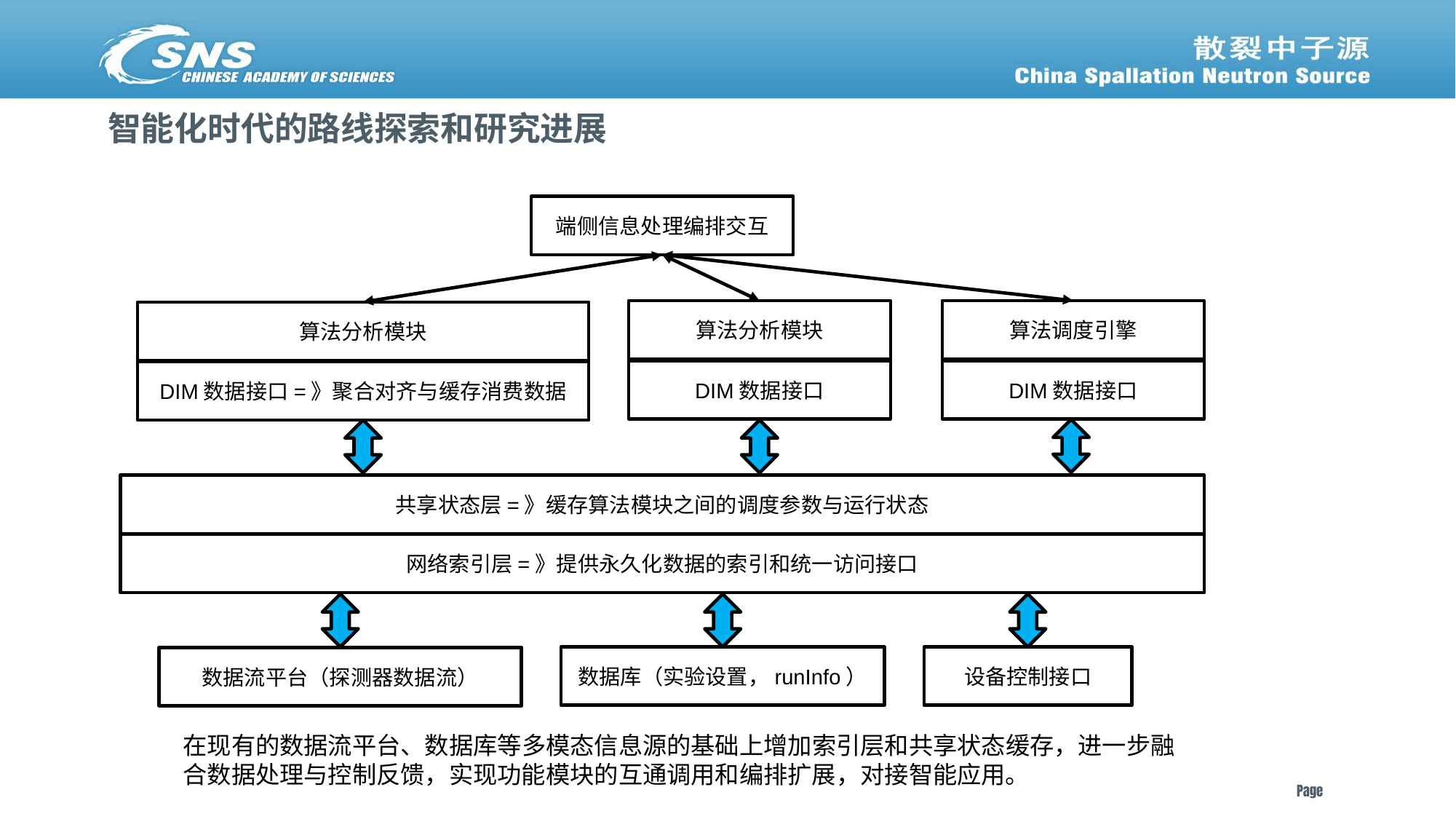

# 智能化时代的路线探索和研究进展
端侧信息处理编排交互
算法分析模块
算法调度引擎
算法分析模块
DIM数据接口
DIM数据接口
DIM数据接口=》聚合对齐与缓存消费数据

共享状态层=》缓存算法模块之间的调度参数与运行状态
网络索引层=》提供永久化数据的索引和统一访问接口

数据库（实验设置，runInfo）
设备控制接口
数据流平台（探测器数据流）
在现有的数据流平台、数据库等多模态信息源的基础上增加索引层和共享状态缓存，进一步融合数据处理与控制反馈，实现功能模块的互通调用和编排扩展，对接智能应用。